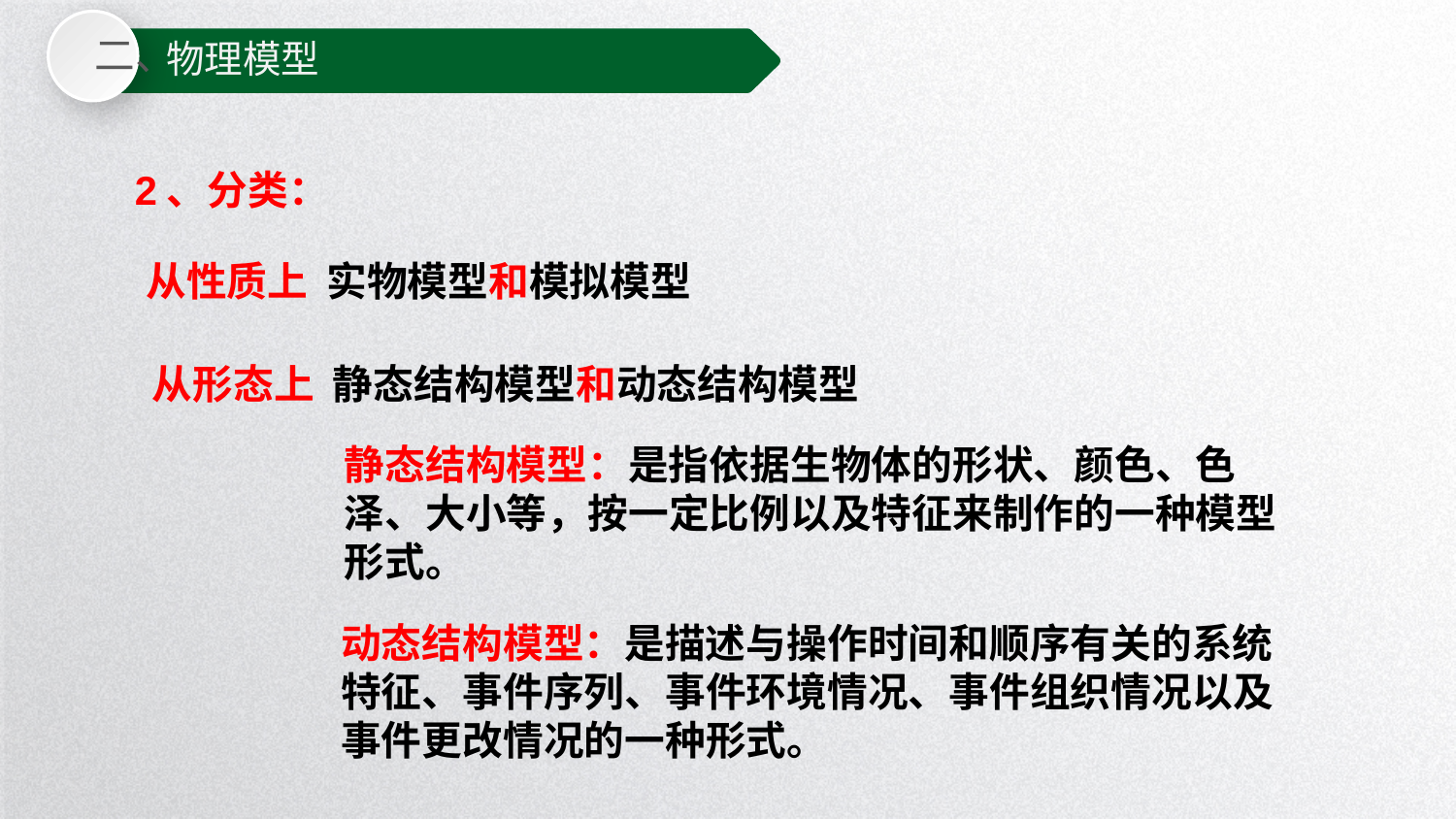

二、

物理模型
2、分类：
从性质上  实物模型和模拟模型
从形态上  静态结构模型和动态结构模型
静态结构模型：是指依据生物体的形状、颜色、色泽、大小等，按一定比例以及特征来制作的一种模型形式。
动态结构模型：是描述与操作时间和顺序有关的系统特征、事件序列、事件环境情况、事件组织情况以及事件更改情况的一种形式。